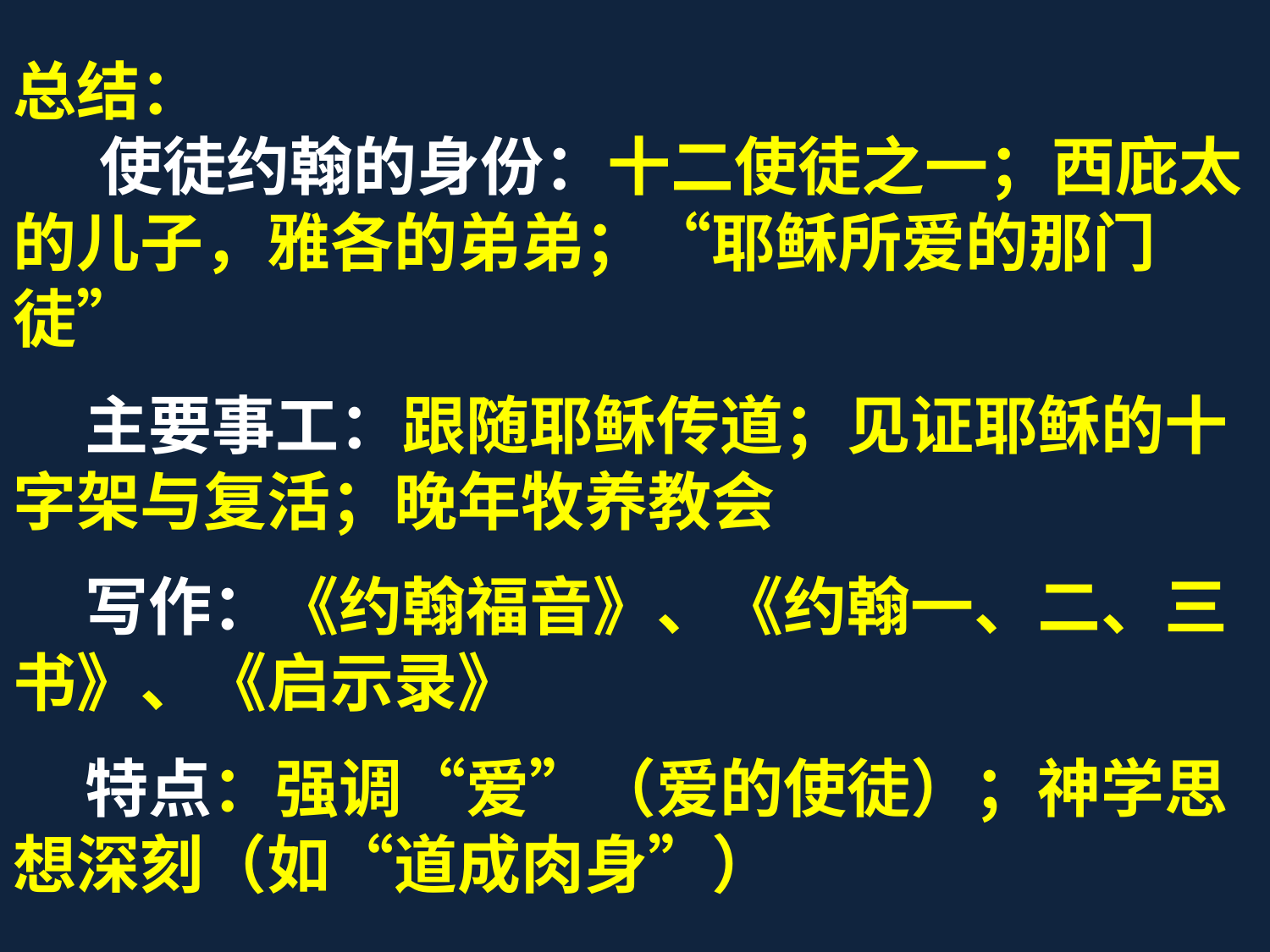

总结：
     使徒约翰的身份：十二使徒之一；西庇太的儿子，雅各的弟弟；“耶稣所爱的那门徒”

    主要事工：跟随耶稣传道；见证耶稣的十字架与复活；晚年牧养教会

    写作：《约翰福音》、《约翰一、二、三书》、《启示录》

    特点：强调“爱”（爱的使徒）；神学思想深刻（如“道成肉身”）